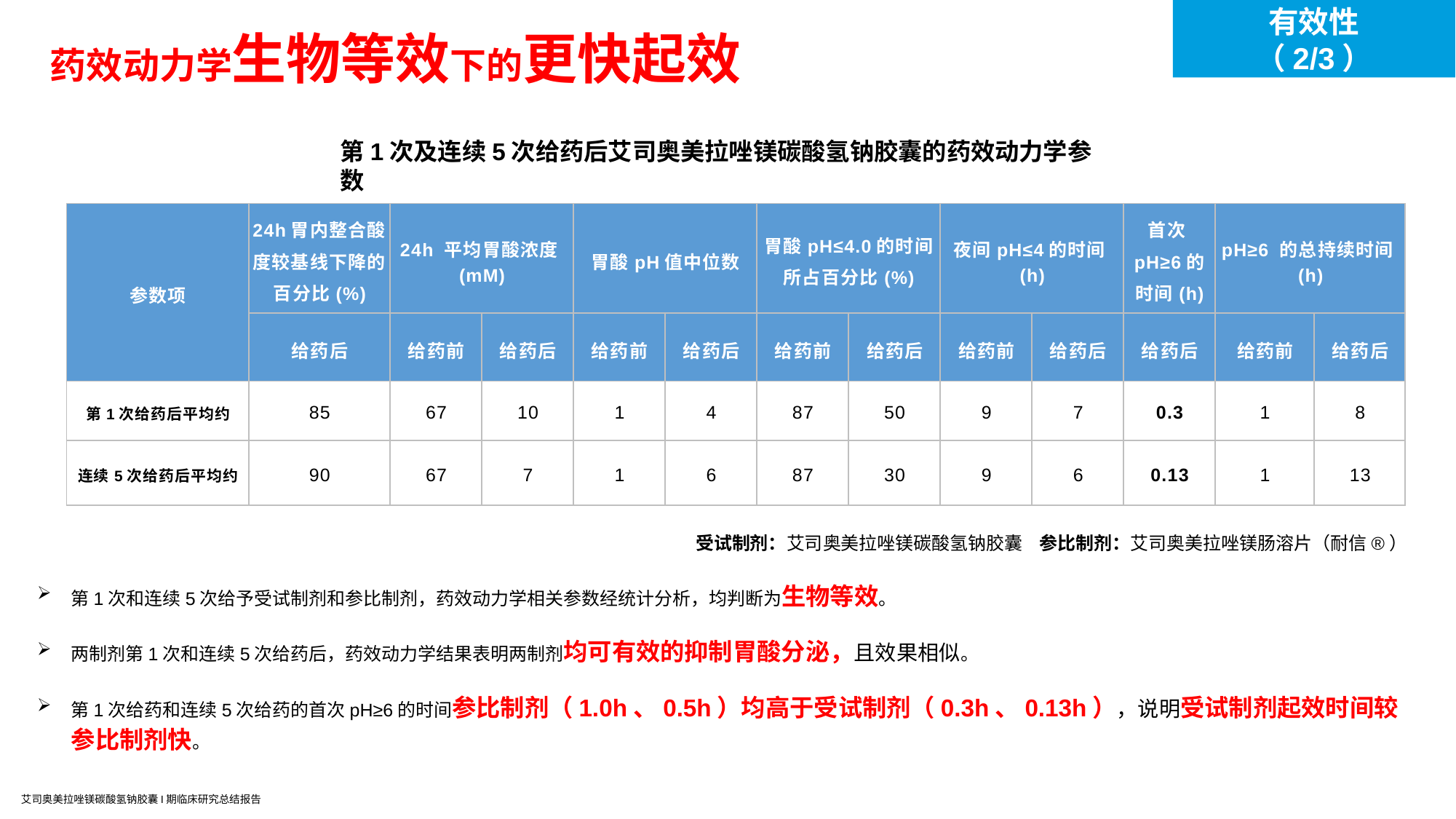

有效性
（2/3）

药效动力学生物等效下的更快起效

第1次及连续5次给药后艾司奥美拉唑镁碳酸氢钠胶囊的药效动力学参数
| 参数项 | 24h胃内整合酸度较基线下降的百分比(%) | 24h 平均胃酸浓度(mM) |  | 胃酸pH值中位数 |  | 胃酸pH≤4.0的时间所占百分比(%) |  | 夜间pH≤4的时间(h) |  | 首次pH≥6的时间(h) | pH≥6 的总持续时间(h) |  |
| --- | --- | --- | --- | --- | --- | --- | --- | --- | --- | --- | --- | --- |
|  | 给药后 | 给药前 | 给药后 | 给药前 | 给药后 | 给药前 | 给药后 | 给药前 | 给药后 | 给药后 | 给药前 | 给药后 |
| 第1次给药后平均约 | 85 | 67 | 10 | 1 | 4 | 87 | 50 | 9 | 7 | 0.3 | 1 | 8 |
| 连续5次给药后平均约 | 90 | 67 | 7 | 1 | 6 | 87 | 30 | 9 | 6 | 0.13 | 1 | 13 |
受试制剂：艾司奥美拉唑镁碳酸氢钠胶囊    参比制剂：艾司奥美拉唑镁肠溶片（耐信®）
第1次和连续5次给予受试制剂和参比制剂，药效动力学相关参数经统计分析，均判断为生物等效。

两制剂第1次和连续5次给药后，药效动力学结果表明两制剂均可有效的抑制胃酸分泌，且效果相似。

第1次给药和连续5次给药的首次pH≥6的时间参比制剂（1.0h、0.5h）均高于受试制剂（0.3h、0.13h），说明受试制剂起效时间较参比制剂快。
艾司奥美拉唑镁碳酸氢钠胶囊I期临床研究总结报告